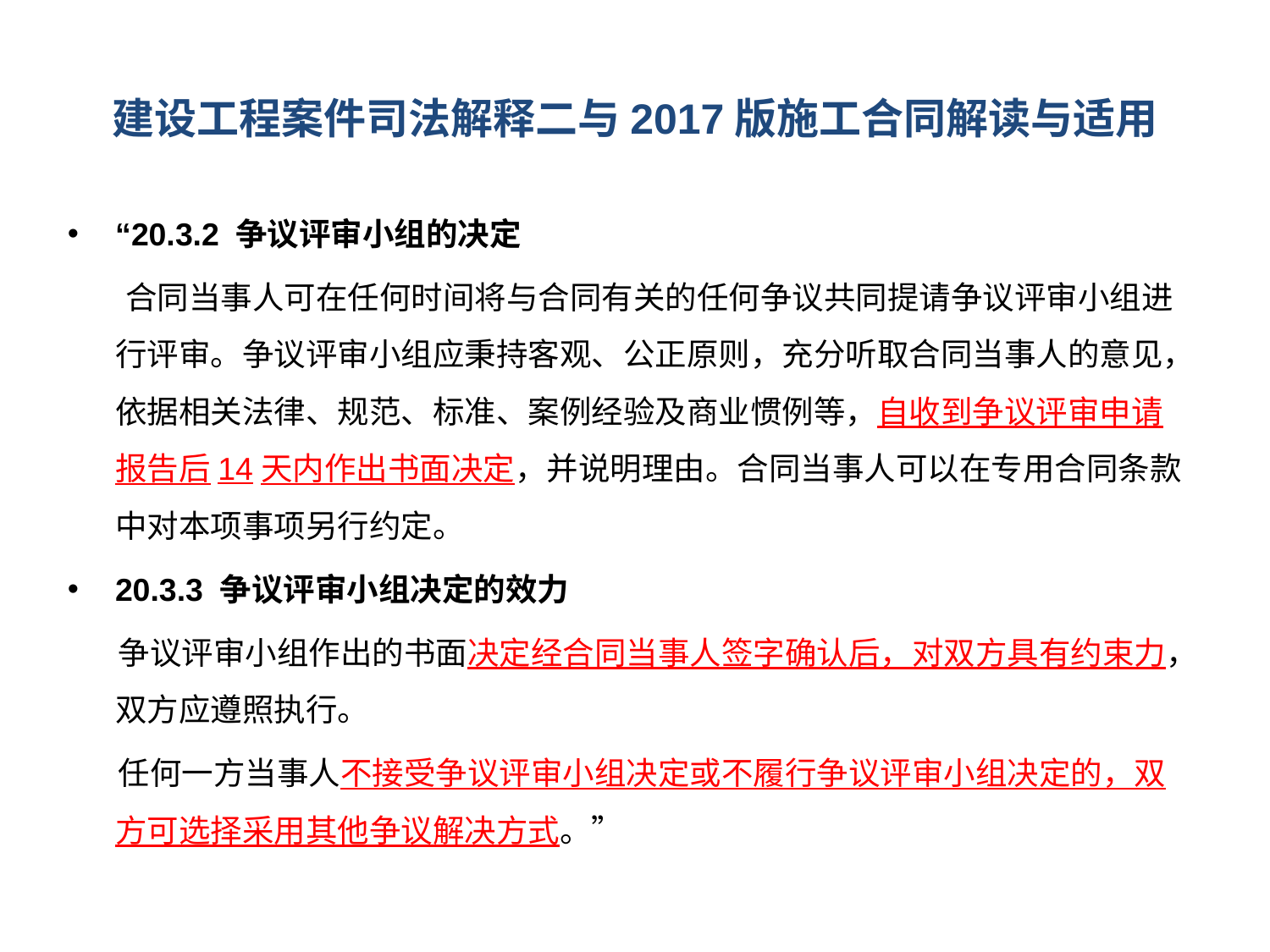

# 建设工程案件司法解释二与2017版施工合同解读与适用
“20.3.2 争议评审小组的决定
       合同当事人可在任何时间将与合同有关的任何争议共同提请争议评审小组进行评审。争议评审小组应秉持客观、公正原则，充分听取合同当事人的意见，依据相关法律、规范、标准、案例经验及商业惯例等，自收到争议评审申请报告后14天内作出书面决定，并说明理由。合同当事人可以在专用合同条款中对本项事项另行约定。
20.3.3 争议评审小组决定的效力
      争议评审小组作出的书面决定经合同当事人签字确认后，对双方具有约束力，双方应遵照执行。
      任何一方当事人不接受争议评审小组决定或不履行争议评审小组决定的，双方可选择采用其他争议解决方式。”
61